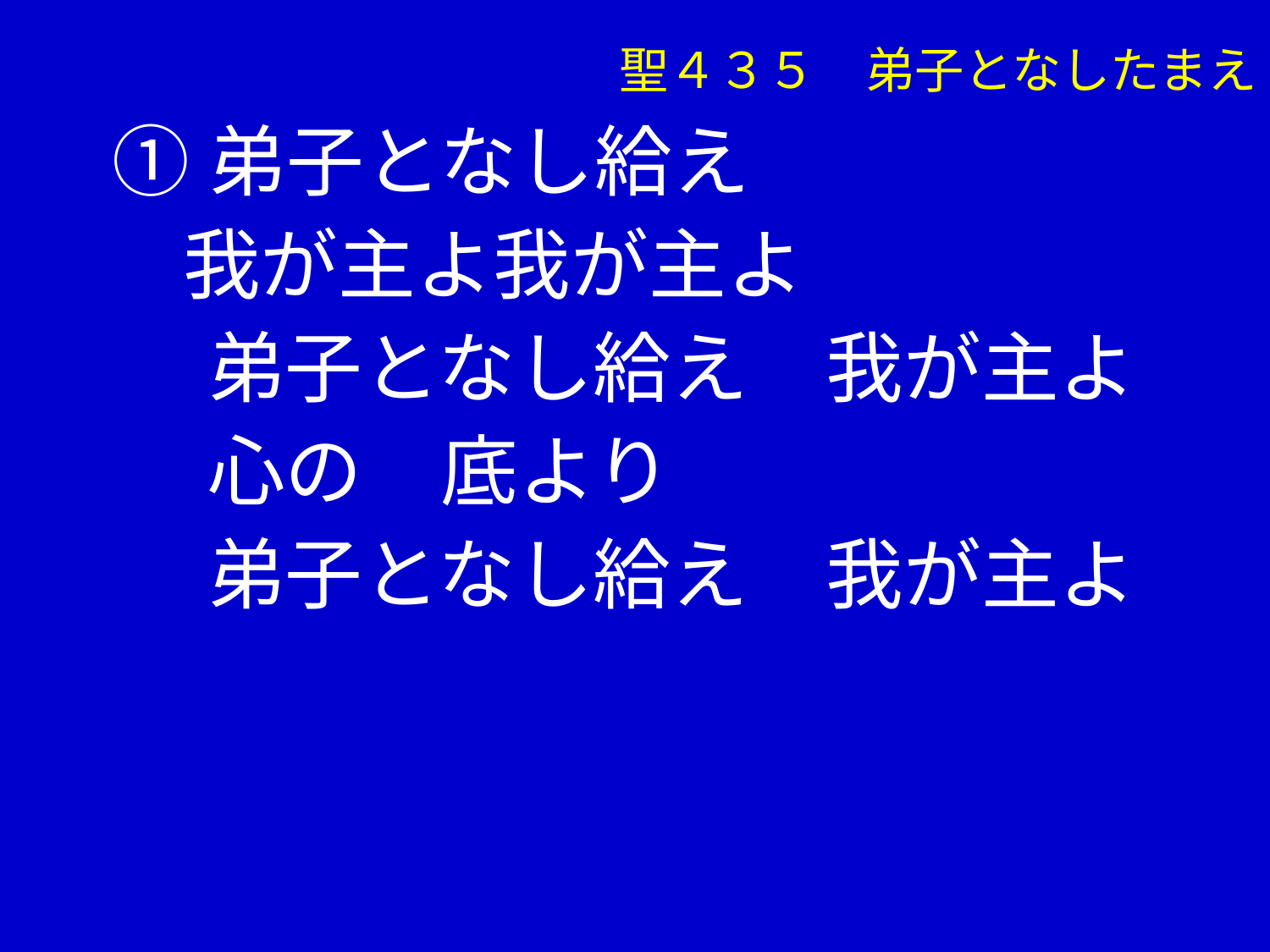

聖４３５　弟子となしたまえ
①弟子となし給え
   我が主よ我が主よ
　 弟子となし給え　我が主よ
　 心の　底より
　 弟子となし給え　我が主よ